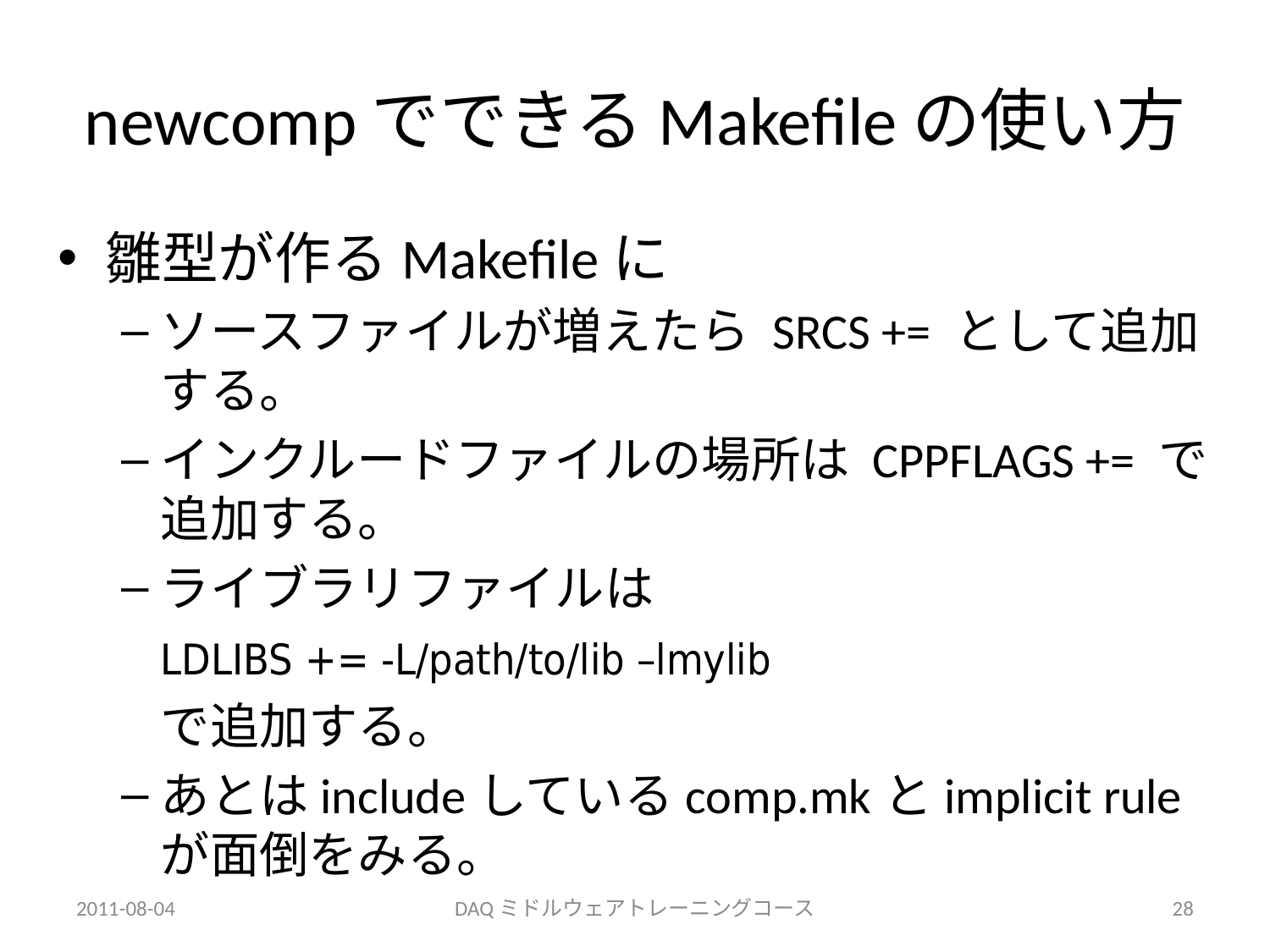

# newcompでできるMakefileの使い方
雛型が作るMakefileに
ソースファイルが増えたら SRCS += として追加する。
インクルードファイルの場所は CPPFLAGS += で追加する。
ライブラリファイルは
	LDLIBS += -L/path/to/lib –lmylib
	で追加する。
あとはincludeしているcomp.mkとimplicit ruleが面倒をみる。

2011-08-04
DAQミドルウェアトレーニングコース
28